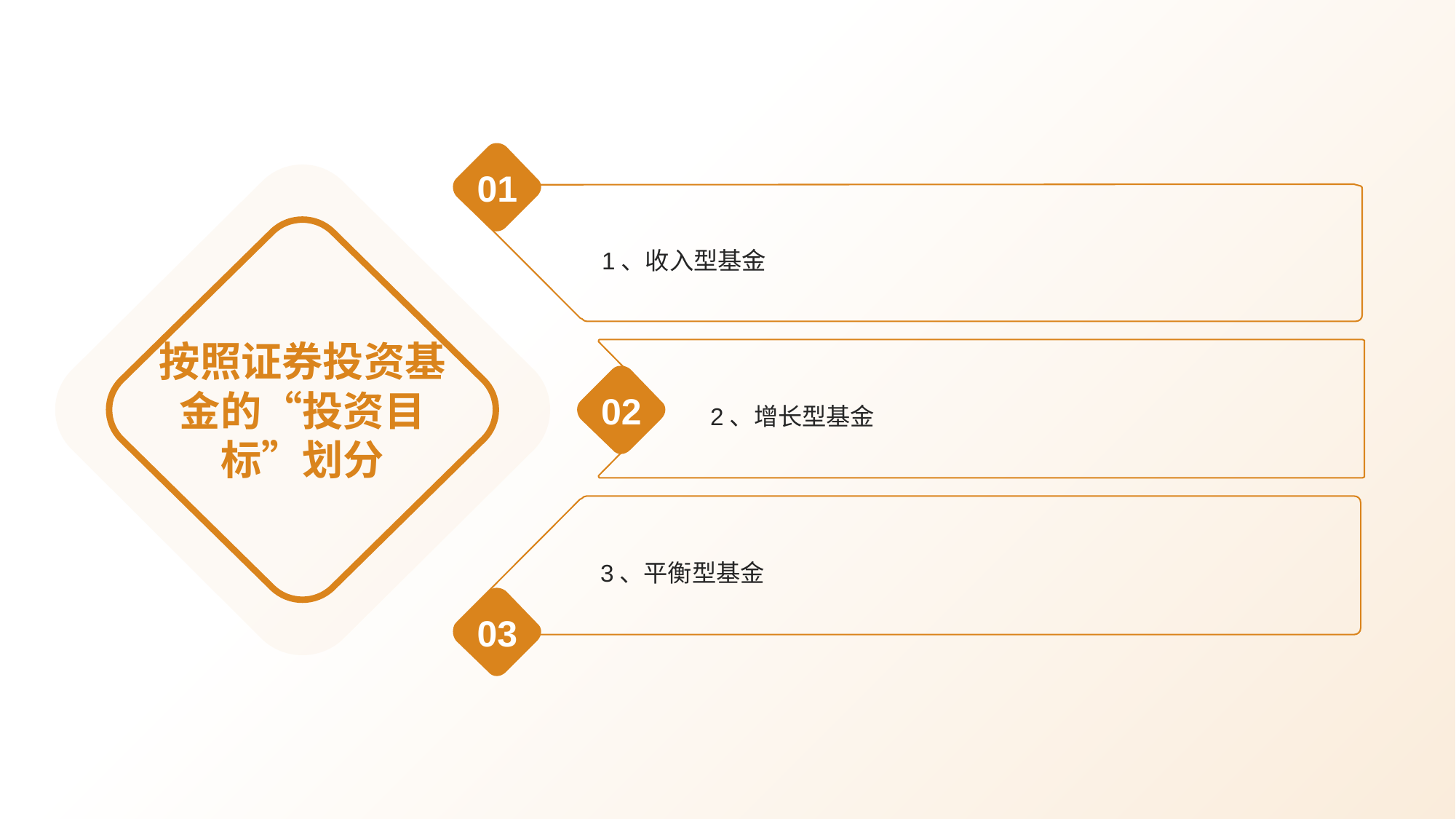

01

1、收入型基金
按照证券投资基金的“投资目标”划分
2、增长型基金
02
3、平衡型基金
03